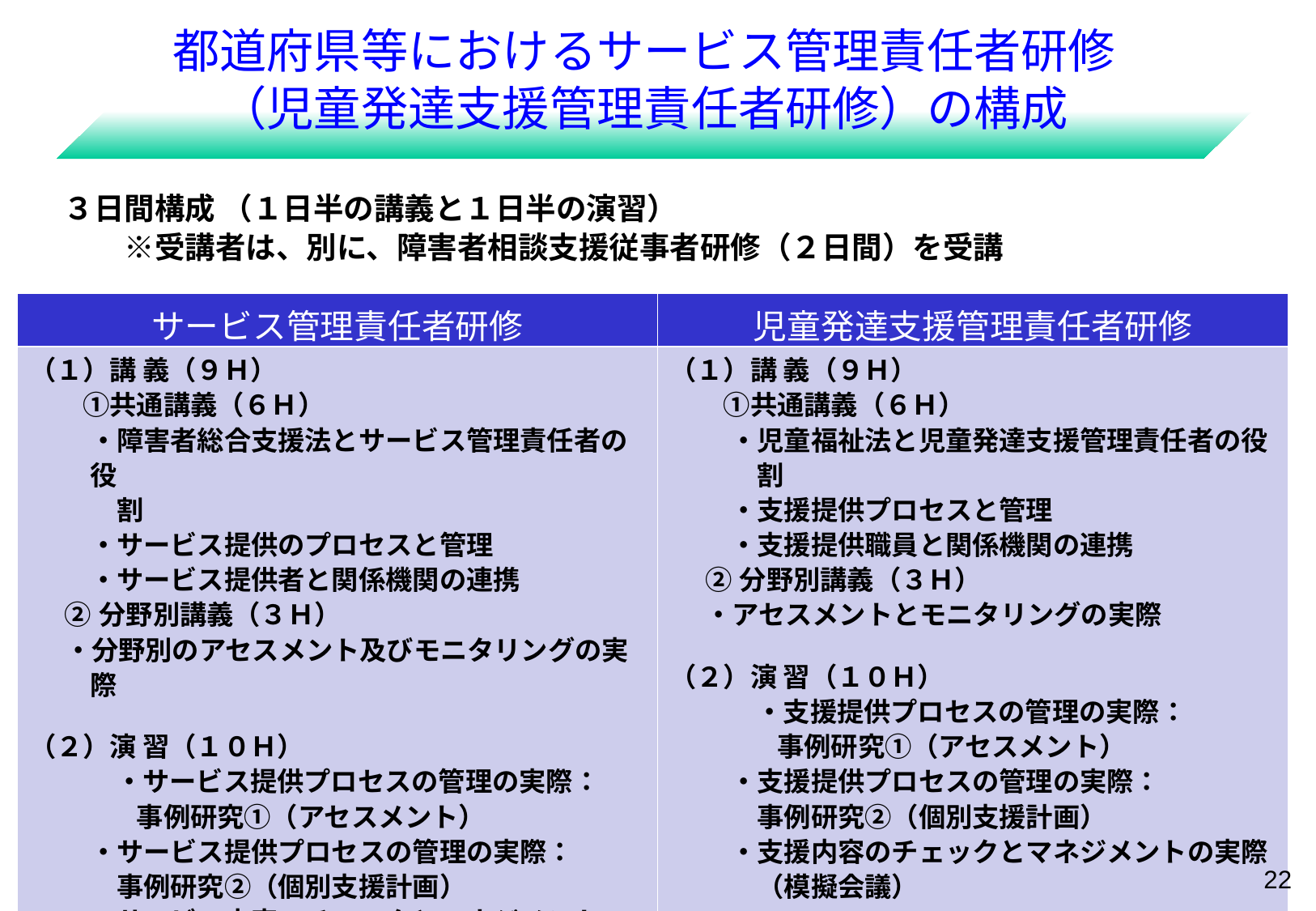

都道府県等におけるサービス管理責任者研修
（児童発達支援管理責任者研修）の構成

３日間構成 （１日半の講義と１日半の演習）
　　※受講者は、別に、障害者相談支援従事者研修（２日間）を受講
| サービス管理責任者研修 | 児童発達支援管理責任者研修 |
| --- | --- |
| （１）講 義（９Ｈ） 　　①共通講義（６Ｈ） ・障害者総合支援法とサービス管理責任者の役 　割 ・サービス提供のプロセスと管理 ・サービス提供者と関係機関の連携 ②分野別講義（３Ｈ） ・分野別のアセスメント及びモニタリングの実際　 （２）演 習（１０Ｈ）　 　　　 ・サービス提供プロセスの管理の実際： 　　　　事例研究①（アセスメント） ・サービス提供プロセスの管理の実際： 　事例研究②（個別支援計画） ・サービス内容のチェックとマネジメントの実際 　（模擬会議） | （１）講 義（９Ｈ） 　　①共通講義（６Ｈ） ・児童福祉法と児童発達支援管理責任者の役 　割 ・支援提供プロセスと管理 ・支援提供職員と関係機関の連携 ②分野別講義（３Ｈ） ・アセスメントとモニタリングの実際　 （２）演 習（１０Ｈ）　 　　　 ・支援提供プロセスの管理の実際： 　　　　事例研究①（アセスメント） ・支援提供プロセスの管理の実際： 　事例研究②（個別支援計画） ・支援内容のチェックとマネジメントの実際 　（模擬会議） |

22